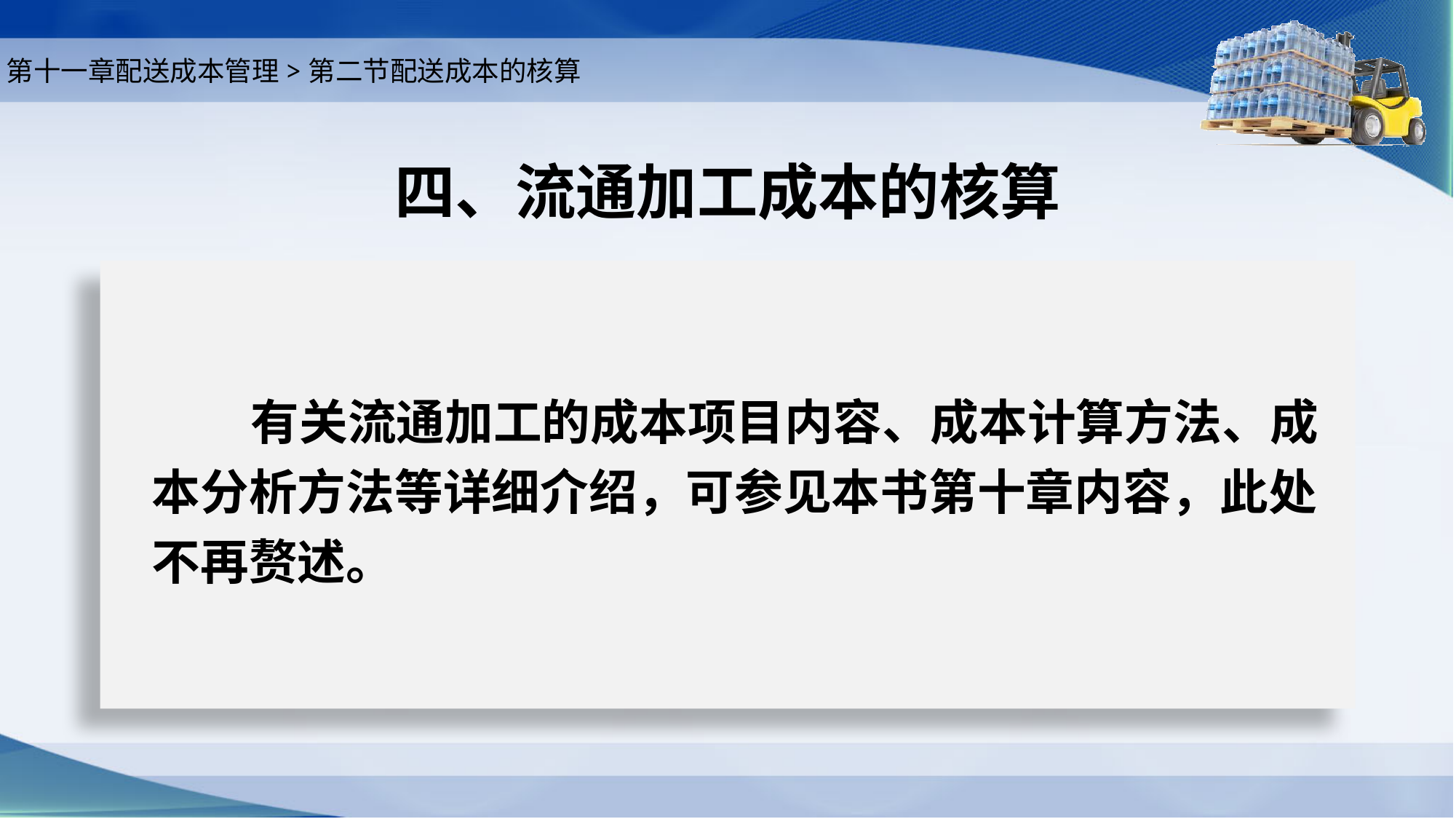

第十一章配送成本管理>第二节配送成本的核算
# 四、流通加工成本的核算
有关流通加工的成本项目内容、成本计算方法、成本分析方法等详细介绍，可参见本书第十章内容，此处不再赘述。